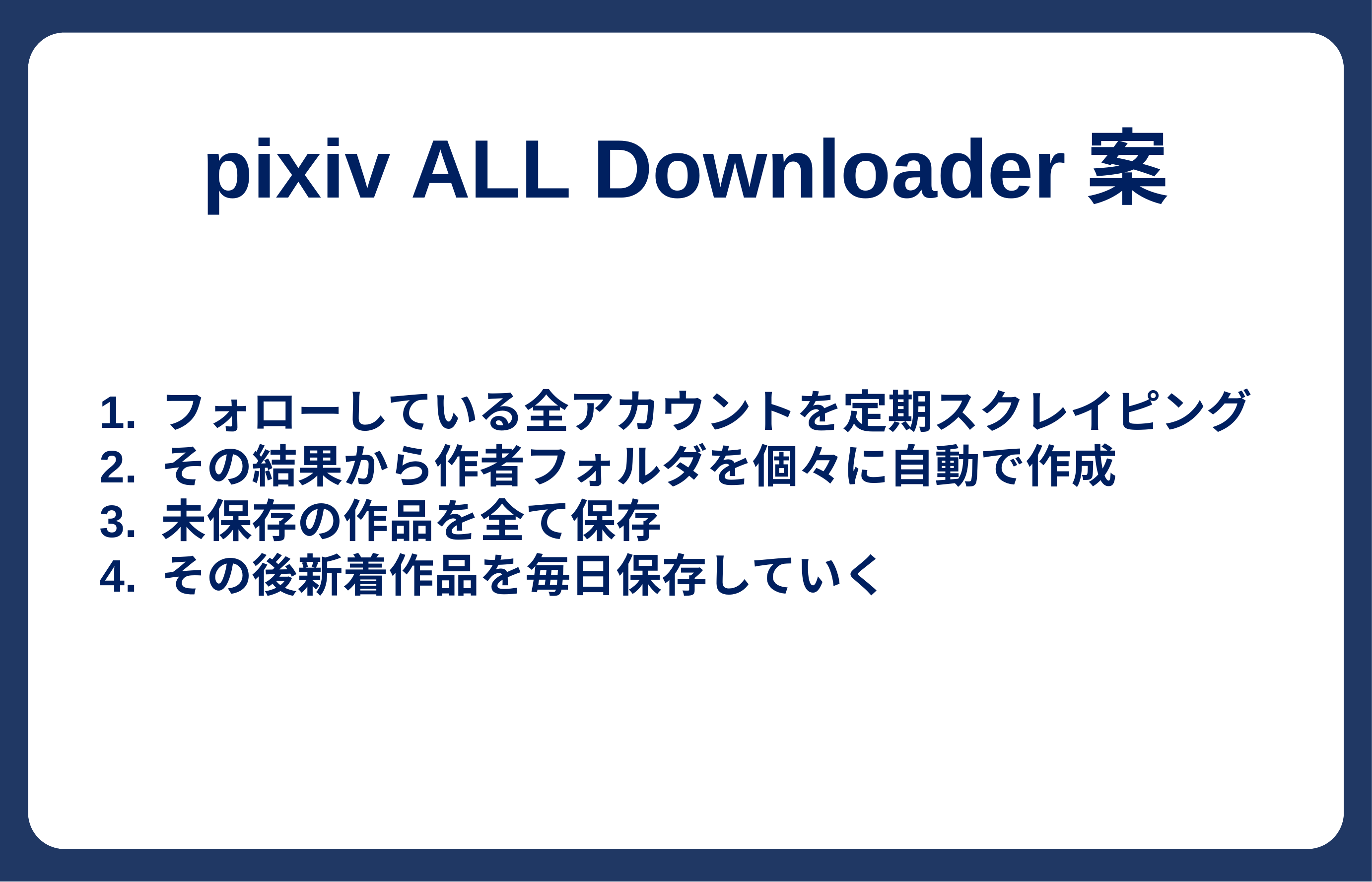

pixiv ALL Downloader案

1. フォローしている全アカウントを定期スクレイピング
2. その結果から作者フォルダを個々に自動で作成
3. 未保存の作品を全て保存
4. その後新着作品を毎日保存していく